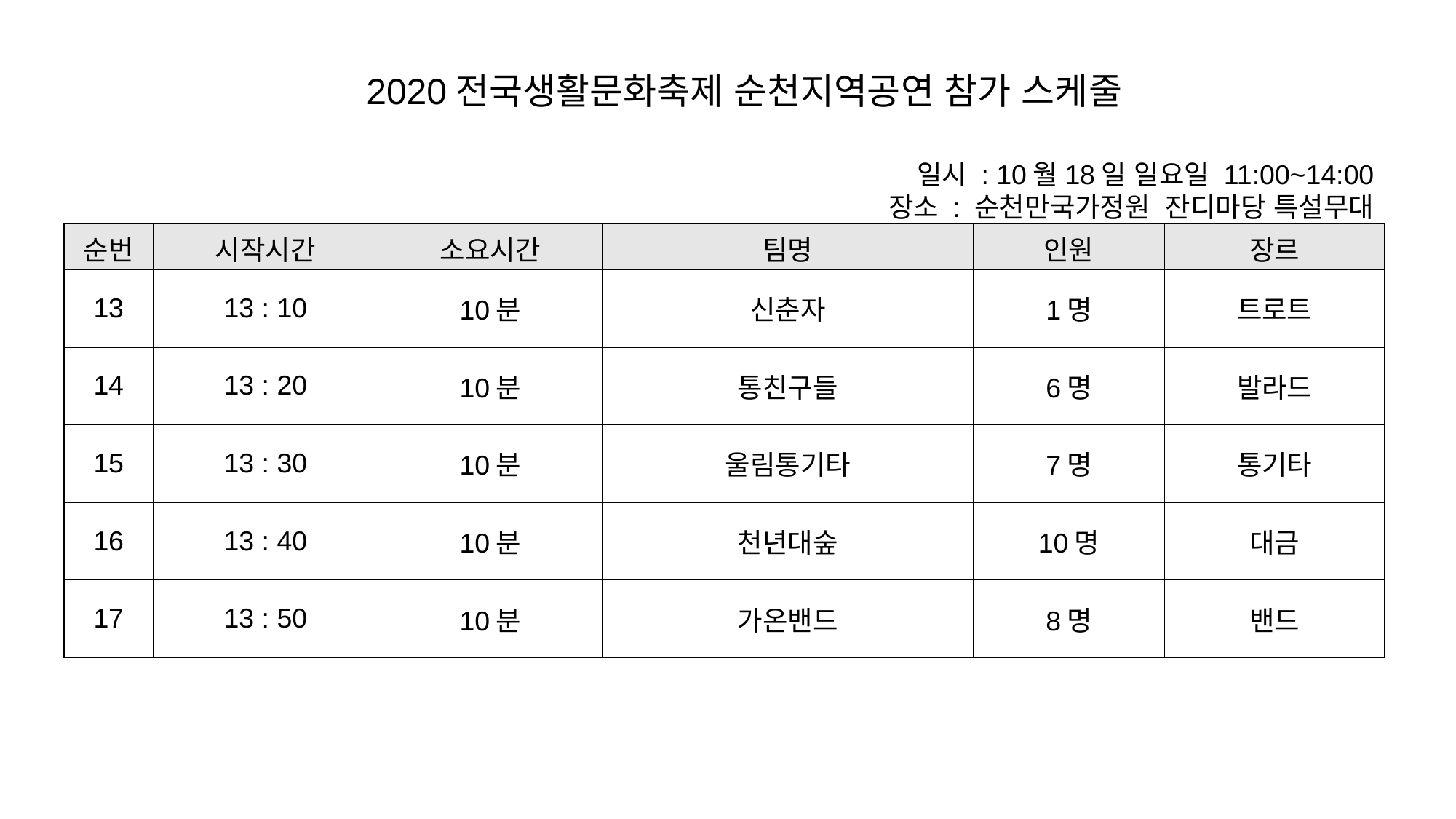

2020전국생활문화축제 순천지역공연 참가 스케줄
 일시 : 10월18일 일요일 11:00~14:00
장소 : 순천만국가정원  잔디마당 특설무대
| 순번 | 시작시간 | 소요시간 | 팀명 | 인원 | 장르 |
| --- | --- | --- | --- | --- | --- |
| 13 | 13 : 10 | 10분 | 신춘자 | 1명 | 트로트 |
| 14 | 13 : 20 | 10분 | 통친구들 | 6명 | 발라드 |
| 15 | 13 : 30 | 10분 | 울림통기타 | 7명 | 통기타 |
| 16 | 13 : 40 | 10분 | 천년대숲 | 10명 | 대금 |
| 17 | 13 : 50 | 10분 | 가온밴드 | 8명 | 밴드 |